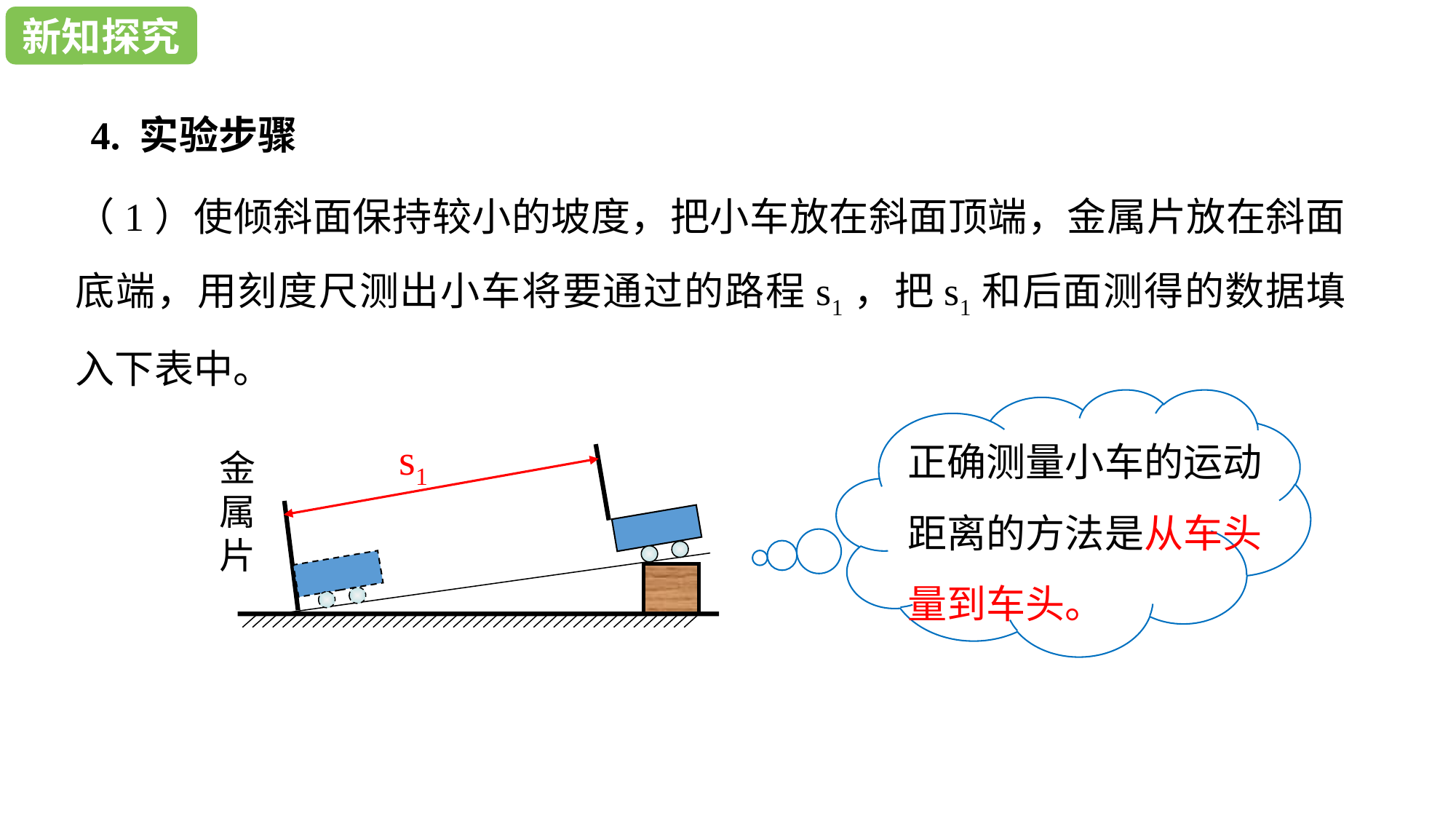

新知探究
新知探究
4. 实验步骤
（1）使倾斜面保持较小的坡度，把小车放在斜面顶端，金属片放在斜面底端，用刻度尺测出小车将要通过的路程s1，把s1和后面测得的数据填入下表中。

正确测量小车的运动距离的方法是从车头量到车头。
s1
金属片